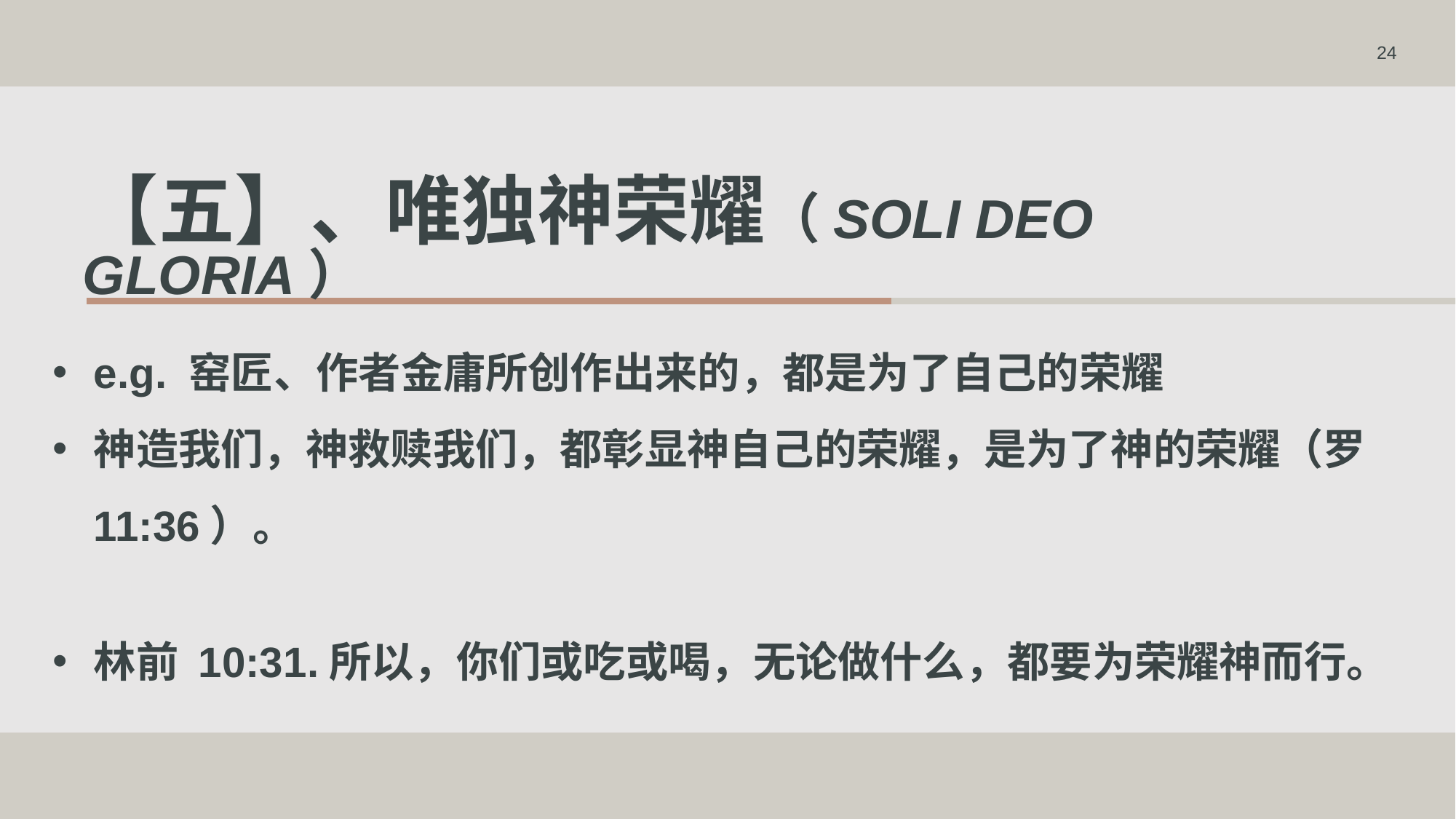

24
# 【五】、唯独神荣耀（Soli Deo Gloria）
e.g. 窑匠、作者金庸所创作出来的，都是为了自己的荣耀
神造我们，神救赎我们，都彰显神自己的荣耀，是为了神的荣耀（罗11:36）。

林前 10:31.所以，你们或吃或喝，无论做什么，都要为荣耀神而行。